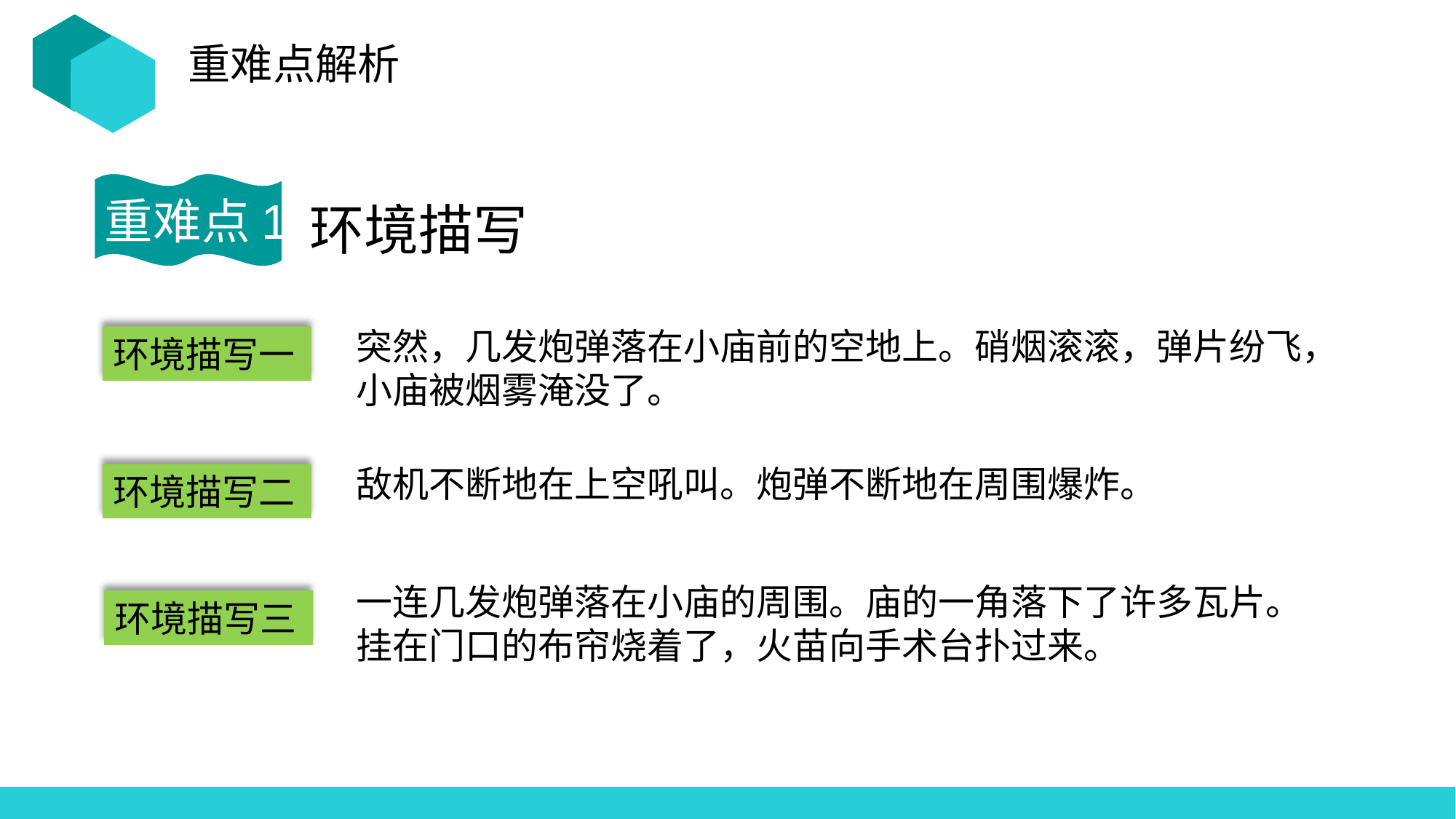

重难点解析
重难点1
环境描写
突然，几发炮弹落在小庙前的空地上。硝烟滚滚，弹片纷飞，小庙被烟雾淹没了。
环境描写一
敌机不断地在上空吼叫。炮弹不断地在周围爆炸。
环境描写二
一连几发炮弹落在小庙的周围。庙的一角落下了许多瓦片。挂在门口的布帘烧着了，火苗向手术台扑过来。
环境描写三